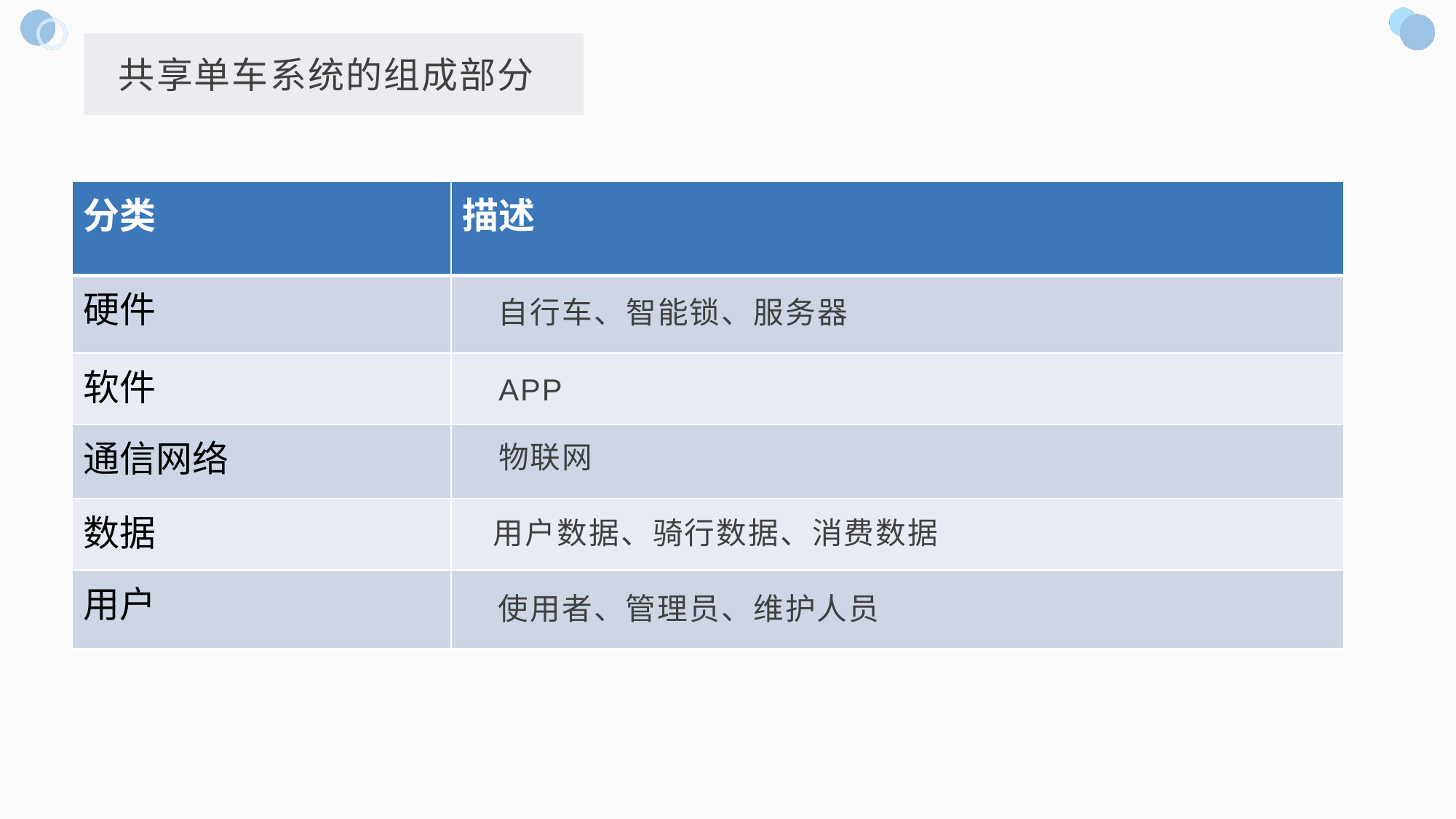

共享单车系统的组成部分
| 分类 | 描述 |
| --- | --- |
| 硬件 |  |
| 软件 |  |
| 通信网络 |  |
| 数据 |  |
| 用户 |  |
自行车、智能锁、服务器
APP
物联网
用户数据、骑行数据、消费数据
使用者、管理员、维护人员